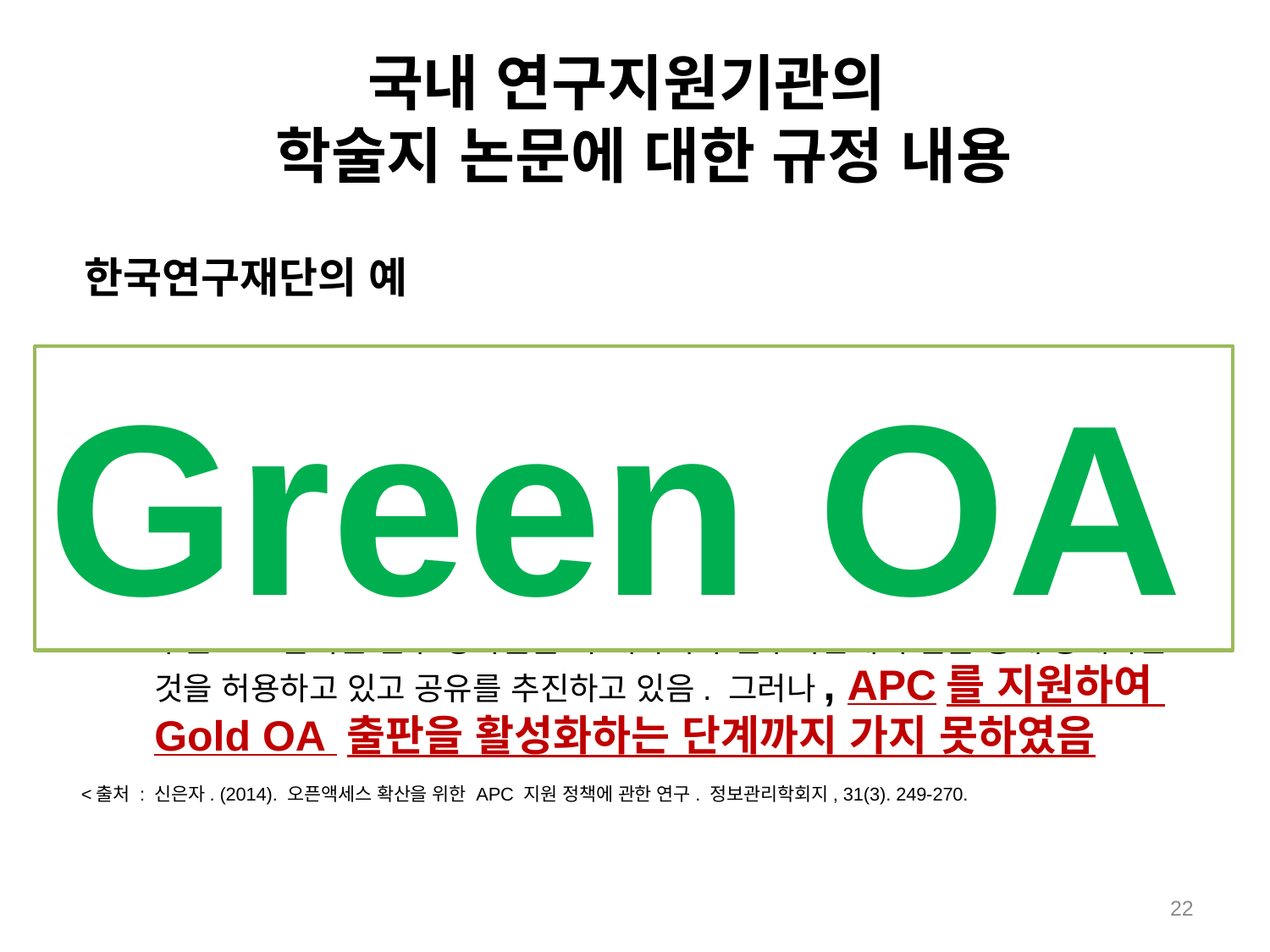

# 국내 연구지원기관의 학술지 논문에 대한 규정 내용
한국연구재단의 예
[교육과학기술부의 연구성과 관련 규정]과
[인문사회분야 학술연구지원 사업 처리 규정] 은 논문에 대한 배포에 대한
규정이 없거나, 기금지원기관이 연구자로부터 이용허락을 받아 서비스할
수 있다는 임의규정만을 두고 있음
Green OA
<출처 : 정경희. (2009). 공공기금으로 작성된 논문의 오픈액세스 정책에 관한 연구. 정보관리학회지, 27(1). 207-227.
2013년 개정한 [연구성과물의 공공이용에 관한 규정]은 연구비
후원으로 얻어진 연구 성과물을 각 대학이나 연구기관에서 웹을 통해 공개하는
것을 허용하고 있고 공유를 추진하고 있음. 그러나, APC를 지원하여
Gold OA 출판을 활성화하는 단계까지 가지 못하였음
<출처 : 신은자. (2014). 오픈액세스 확산을 위한 APC 지원 정책에 관한 연구. 정보관리학회지, 31(3). 249-270.
22